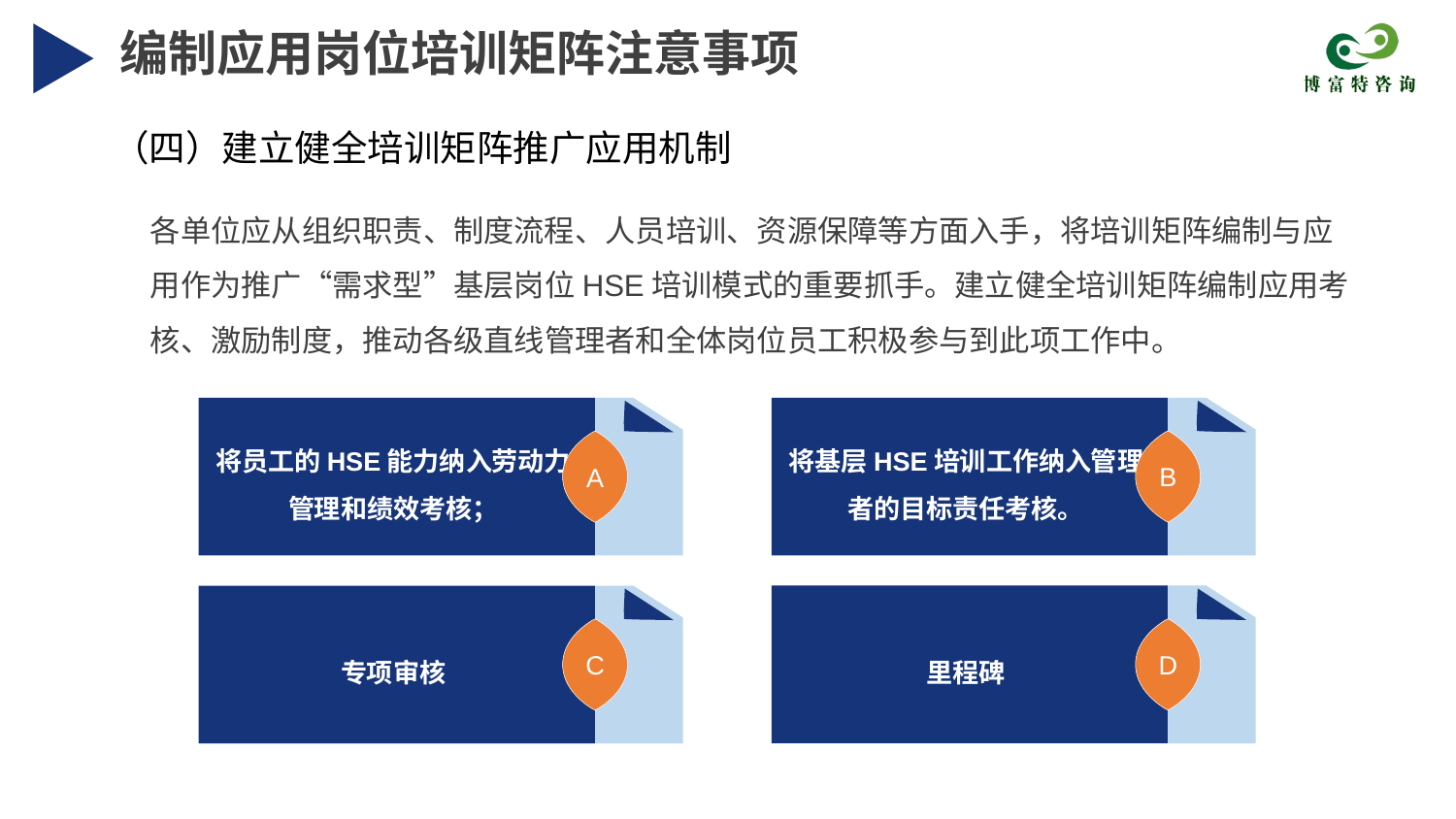

编制应用岗位培训矩阵注意事项
（四）建立健全培训矩阵推广应用机制
各单位应从组织职责、制度流程、人员培训、资源保障等方面入手，将培训矩阵编制与应用作为推广“需求型”基层岗位HSE培训模式的重要抓手。建立健全培训矩阵编制应用考核、激励制度，推动各级直线管理者和全体岗位员工积极参与到此项工作中。

将基层HSE培训工作纳入管理者的目标责任考核。

将员工的HSE能力纳入劳动力管理和绩效考核；

B
A

里程碑

专项审核

D
C